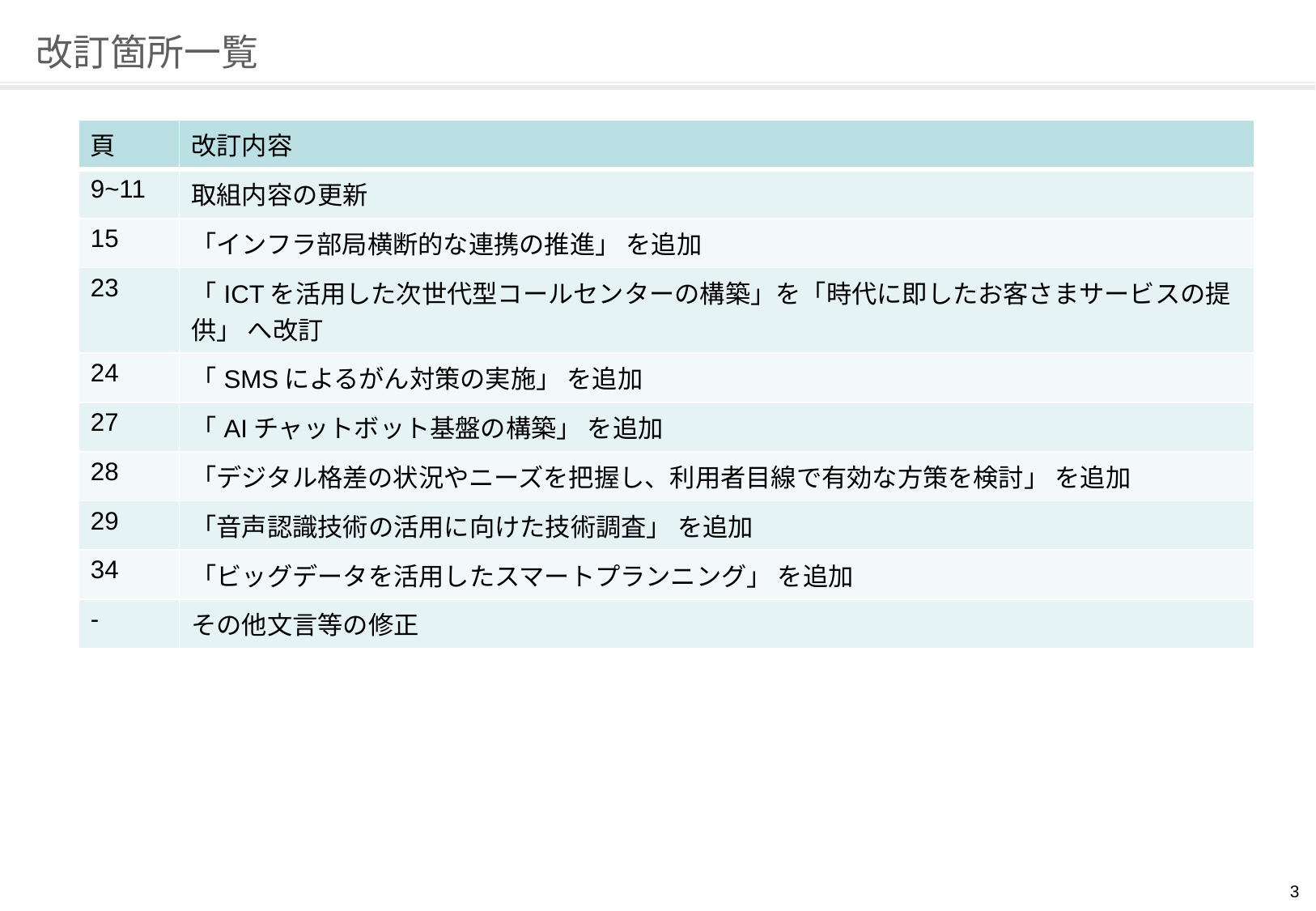

# 改訂箇所一覧
| 頁 | 改訂内容 |
| --- | --- |
| 9~11 | 取組内容の更新 |
| 15 | 「インフラ部局横断的な連携の推進」 を追加 |
| 23 | 「ICTを活用した次世代型コールセンターの構築」を「時代に即したお客さまサービスの提供」 へ改訂 |
| 24 | 「SMSによるがん対策の実施」 を追加 |
| 27 | 「AIチャットボット基盤の構築」 を追加 |
| 28 | 「デジタル格差の状況やニーズを把握し、利用者目線で有効な方策を検討」 を追加 |
| 29 | 「音声認識技術の活用に向けた技術調査」 を追加 |
| 34 | 「ビッグデータを活用したスマートプランニング」 を追加 |
| - | その他文言等の修正 |
3